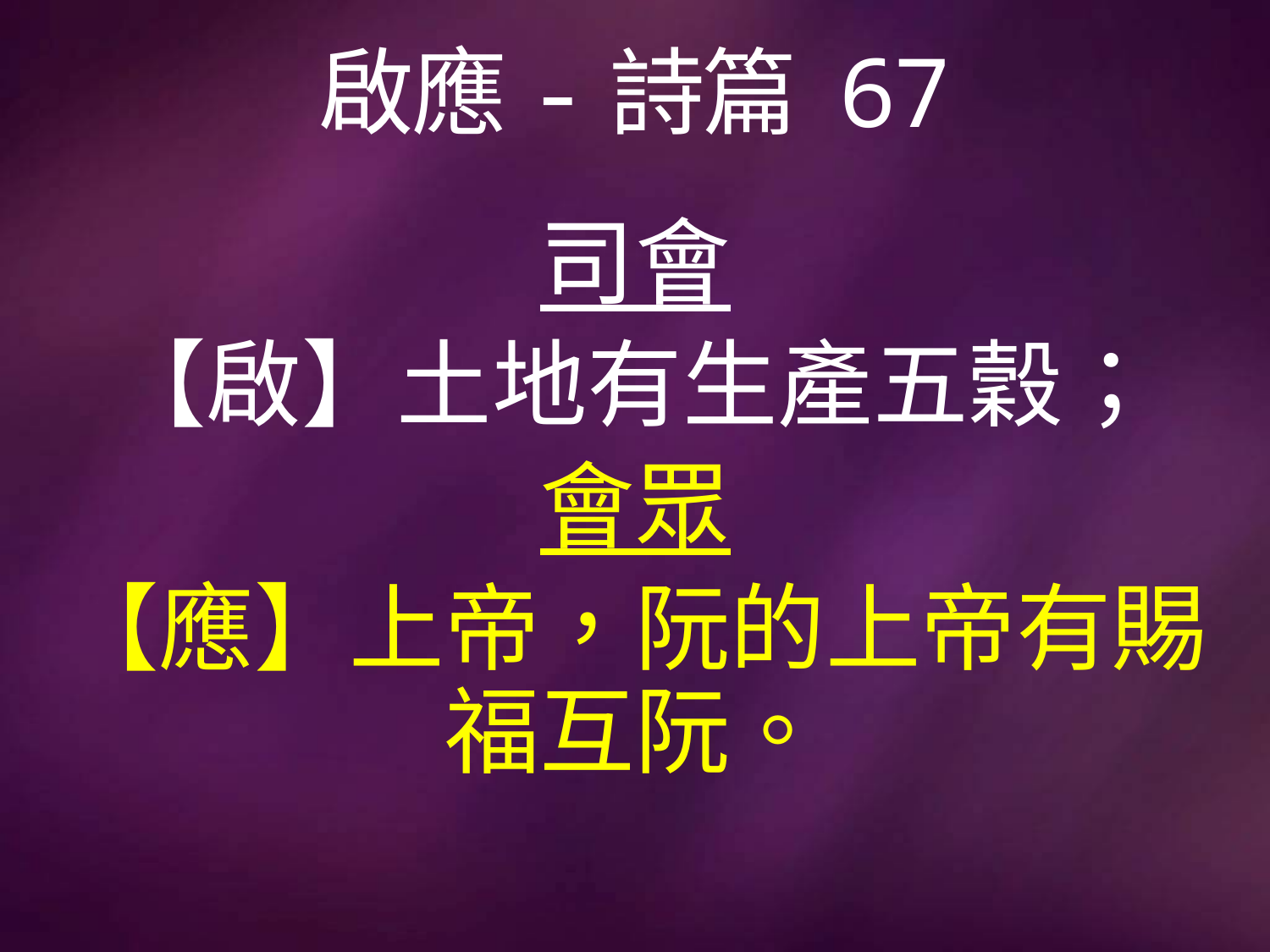

# 啟應-詩篇 67
司會
【啟】土地有生產五穀；
會眾
【應】上帝，阮的上帝有賜福互阮。